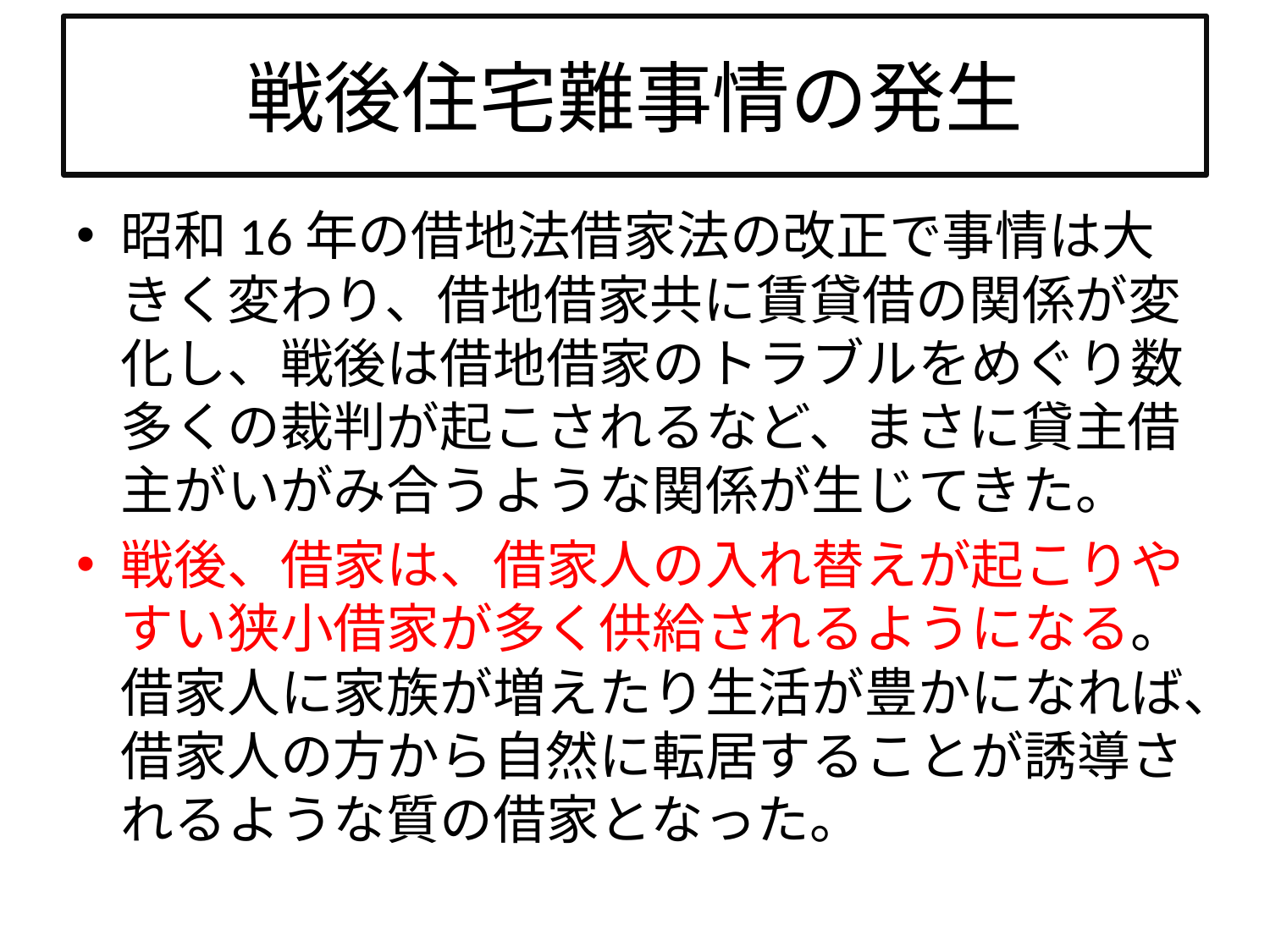

# 戦後住宅難事情の発生
昭和16年の借地法借家法の改正で事情は大きく変わり、借地借家共に賃貸借の関係が変化し、戦後は借地借家のトラブルをめぐり数多くの裁判が起こされるなど、まさに貸主借主がいがみ合うような関係が生じてきた。
戦後、借家は、借家人の入れ替えが起こりやすい狭小借家が多く供給されるようになる。借家人に家族が増えたり生活が豊かになれば、借家人の方から自然に転居することが誘導されるような質の借家となった。